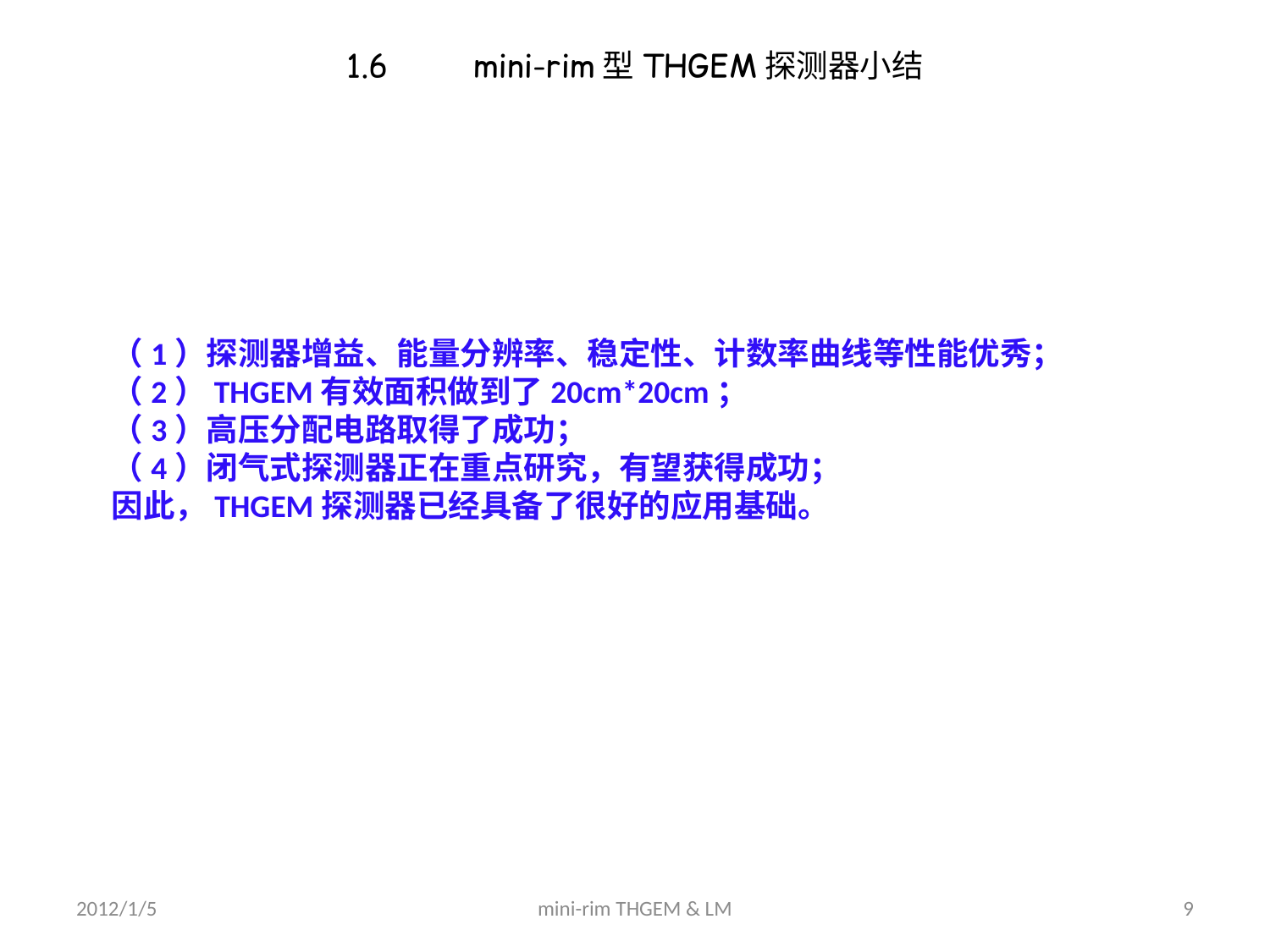

1.6	mini-rim型THGEM探测器小结
（1）探测器增益、能量分辨率、稳定性、计数率曲线等性能优秀；
（2）THGEM有效面积做到了20cm*20cm；
（3）高压分配电路取得了成功；
（4）闭气式探测器正在重点研究，有望获得成功；
因此，THGEM探测器已经具备了很好的应用基础。
2012/1/5
mini-rim THGEM & LM
9